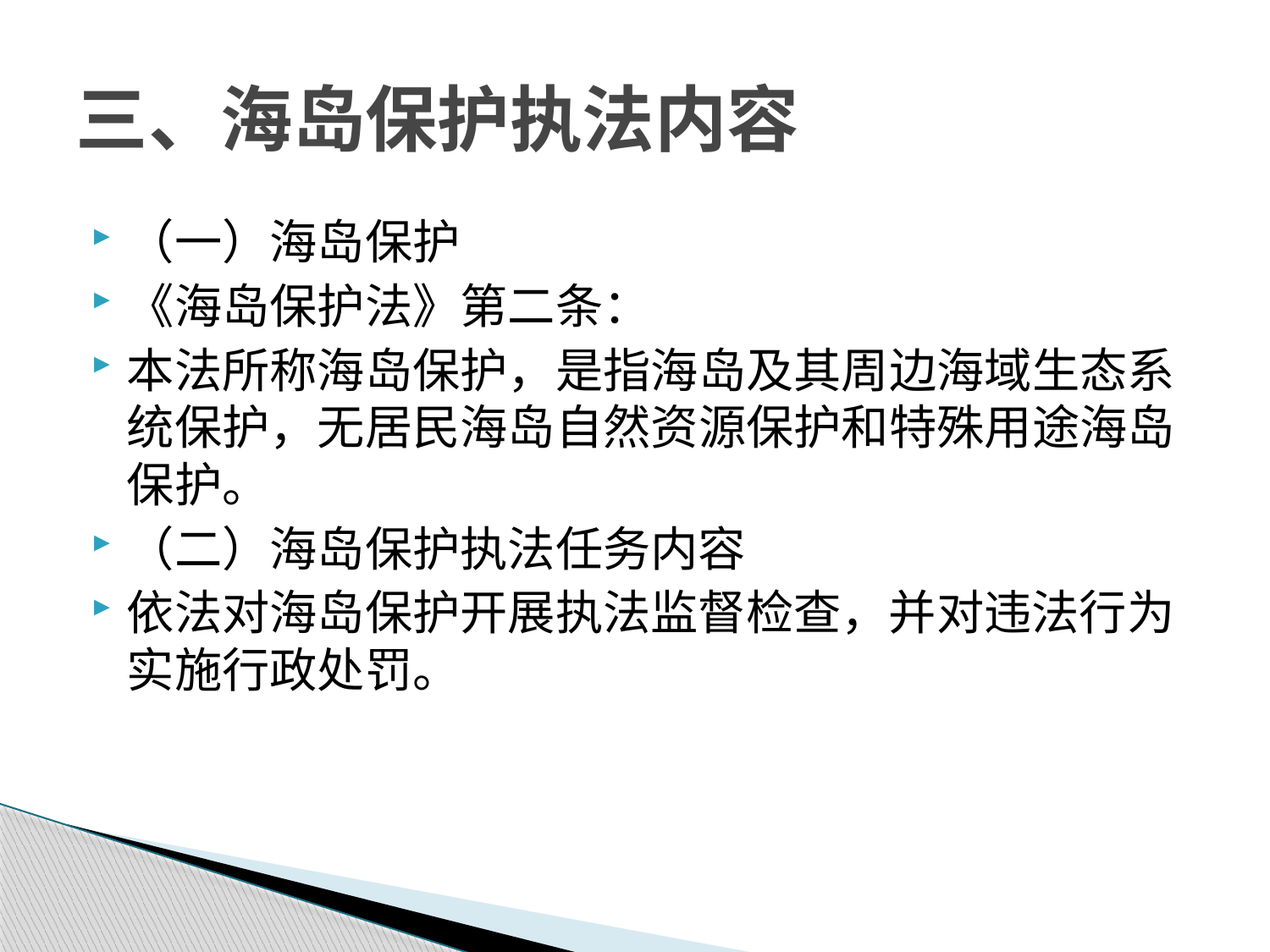

# 三、海岛保护执法内容
（一）海岛保护
《海岛保护法》第二条：
本法所称海岛保护，是指海岛及其周边海域生态系统保护，无居民海岛自然资源保护和特殊用途海岛保护。
（二）海岛保护执法任务内容
依法对海岛保护开展执法监督检查，并对违法行为实施行政处罚。